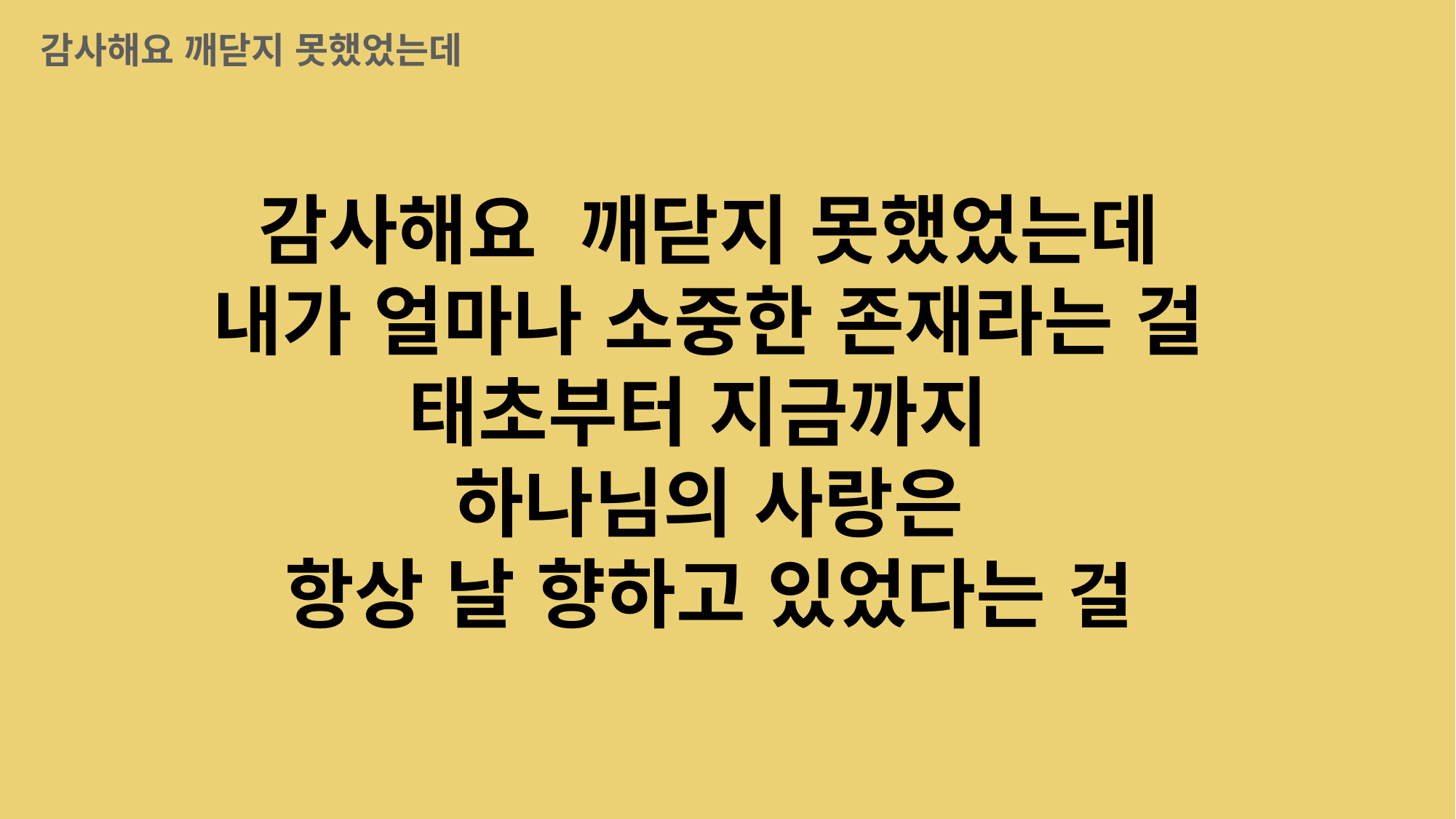

감사해요 깨닫지 못했었는데

감사해요  깨닫지 못했었는데
내가 얼마나 소중한 존재라는 걸
태초부터 지금까지
하나님의 사랑은
항상 날 향하고 있었다는 걸
#